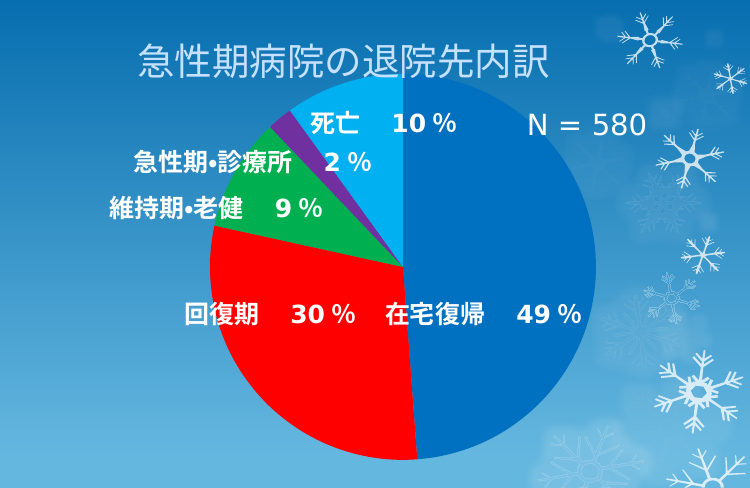

急性期病院の退院先内訳

### Chart

| Category |  |
|---|---|
| 在宅復帰 | 206.0 |
| 回復期 | 125.0 |
| 維持期 | 40.0 |
| 急性期 | 9.0 |
| 死亡 | 42.0 |

### Chart

| Category |
|---|
N = 580
死亡　10％
急性期・診療所　2％
維持期・老健　9％
回復期　30％
在宅復帰　49％